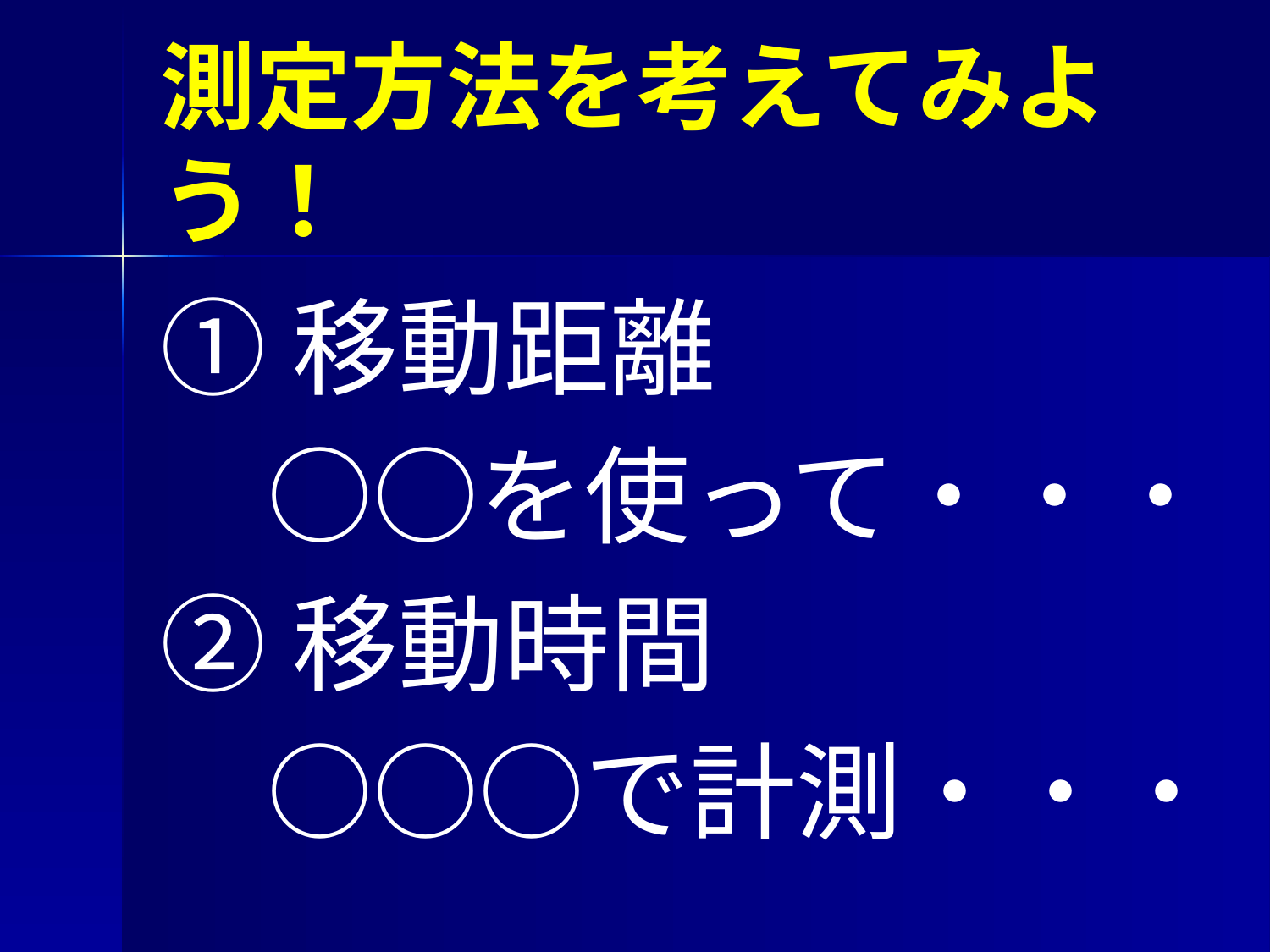

# 測定方法を考えてみよう！
①移動距離
　○○を使って・・・
②移動時間
　○○○で計測・・・